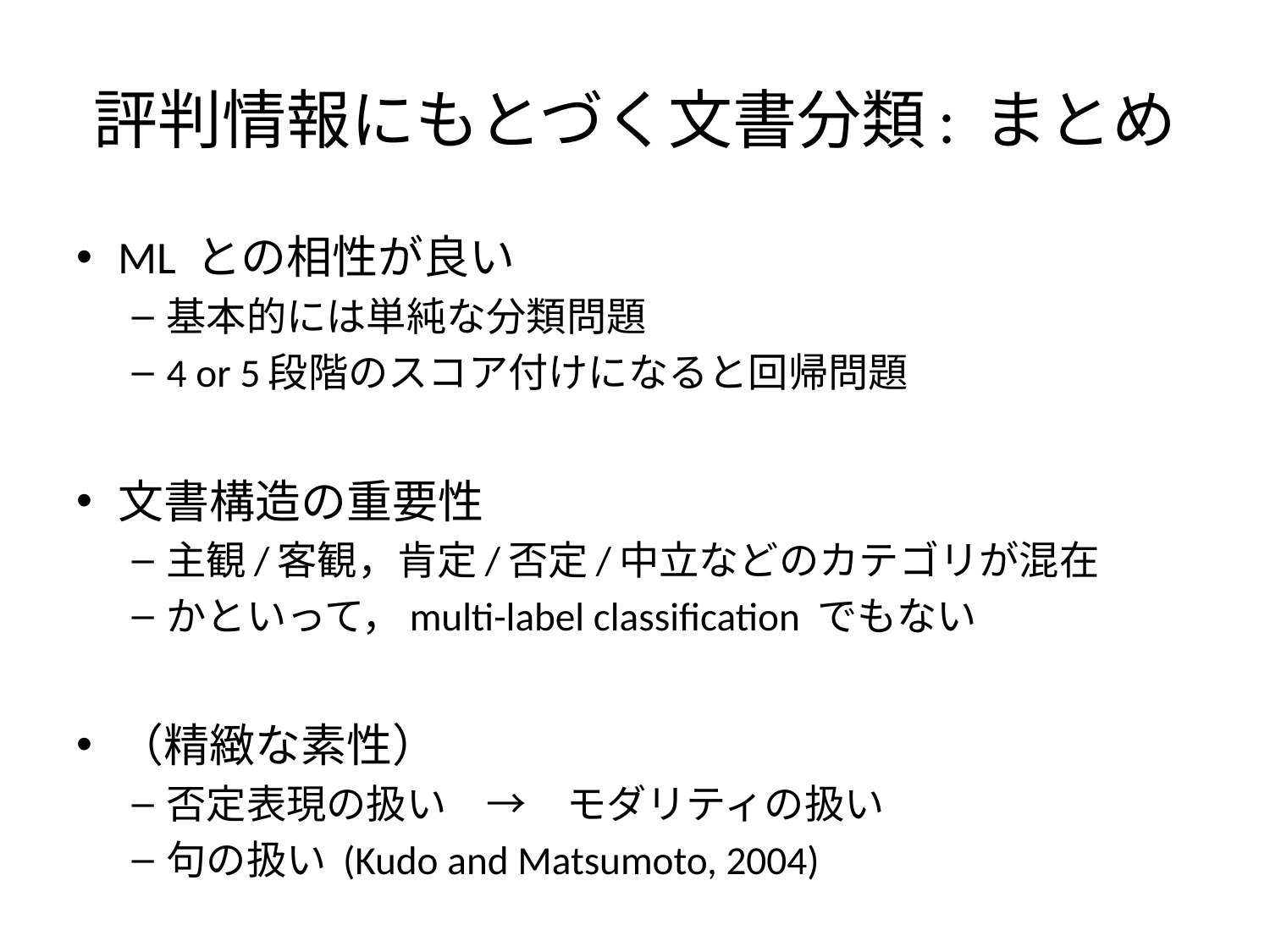

# 評判情報にもとづく文書分類: まとめ
ML との相性が良い
基本的には単純な分類問題
4 or 5段階のスコア付けになると回帰問題

文書構造の重要性
主観/客観，肯定/否定/中立などのカテゴリが混在
かといって，multi-label classification でもない

（精緻な素性）
否定表現の扱い　→　モダリティの扱い
句の扱い (Kudo and Matsumoto, 2004)